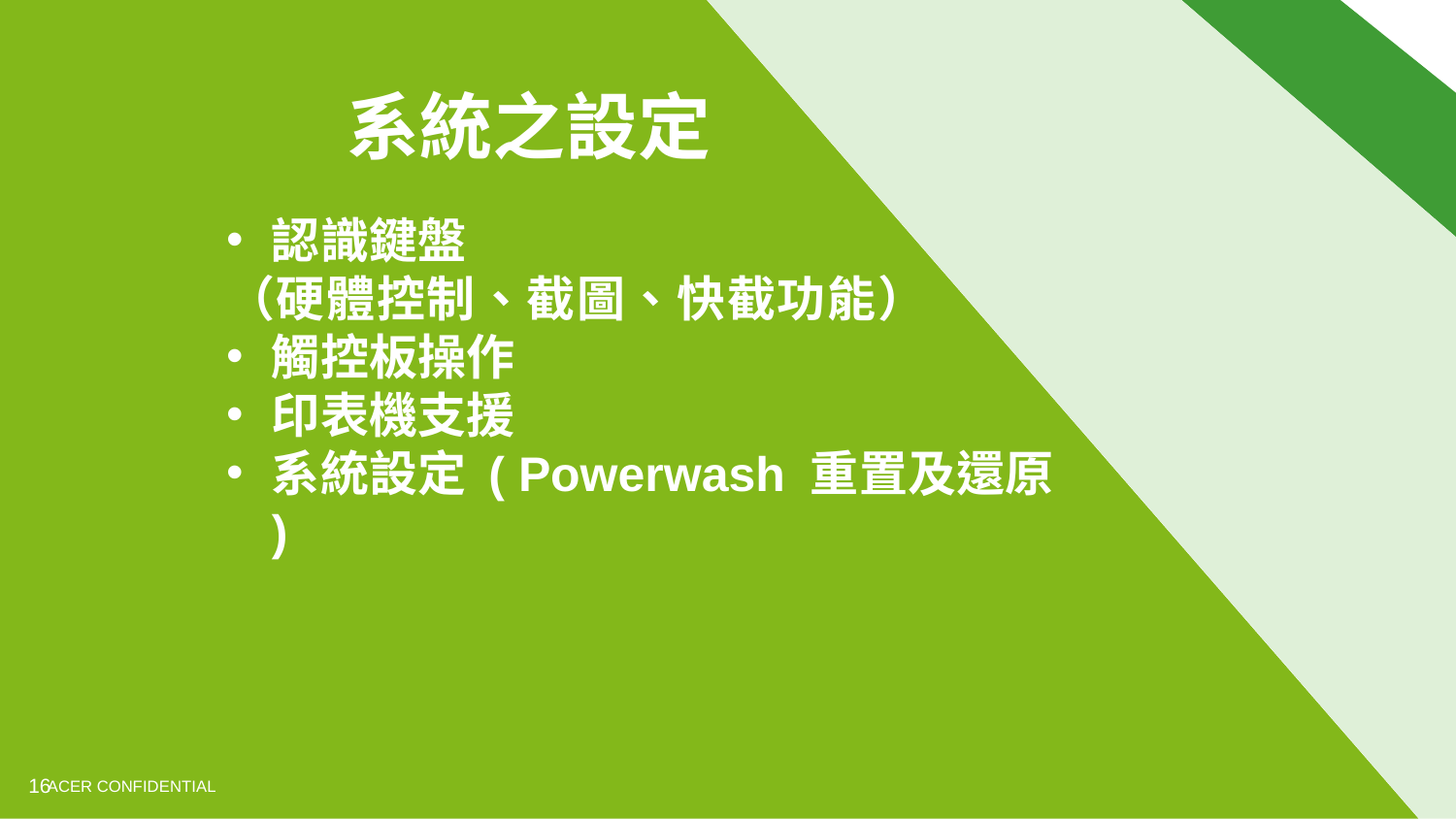

# 系統之設定
認識鍵盤
（硬體控制、截圖、快截功能）
觸控板操作
印表機支援
系統設定 ( Powerwash 重置及還原 )

16